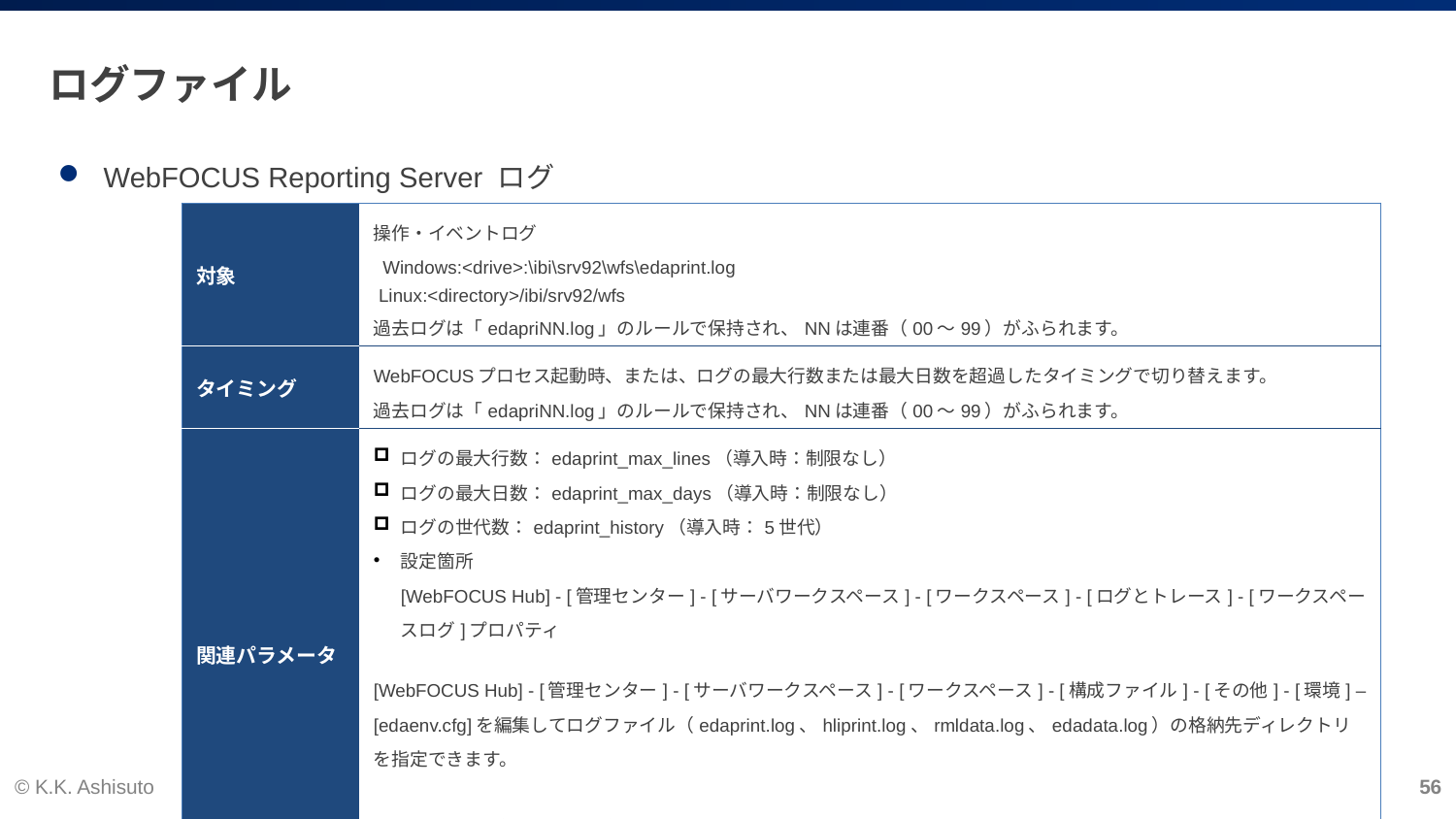

# ログファイル
WebFOCUS Reporting Server ログ
| 対象 | 操作・イベントログ　 Windows:<drive>:\ibi\srv92\wfs\edaprint.log Linux:<directory>/ibi/srv92/wfs 過去ログは「edapriNN.log」のルールで保持され、NNは連番（00～99）がふられます。 |
| --- | --- |
| タイミング | WebFOCUSプロセス起動時、または、ログの最大行数または最大日数を超過したタイミングで切り替えます。 過去ログは「edapriNN.log」のルールで保持され、NNは連番（00～99）がふられます。 |
| 関連パラメータ | ログの最大行数：edaprint\_max\_lines（導入時：制限なし） ログの最大日数：edaprint\_max\_days（導入時：制限なし） ログの世代数：edaprint\_history（導入時：5世代） 設定箇所 [WebFOCUS Hub] - [管理センター] - [サーバワークスペース] - [ワークスペース] - [ログとトレース] - [ワークスペースログ]プロパティ [WebFOCUS Hub] - [管理センター] - [サーバワークスペース] - [ワークスペース] - [構成ファイル] - [その他] - [環境] – [edaenv.cfg]を編集してログファイル（edaprint.log、hliprint.log、rmldata.log、edadata.log）の格納先ディレクトリを指定できます。 　EDALOG=（任意のdrive）を指定して保存 　例： EDALOG = c:\temp |
© K.K. Ashisuto
56